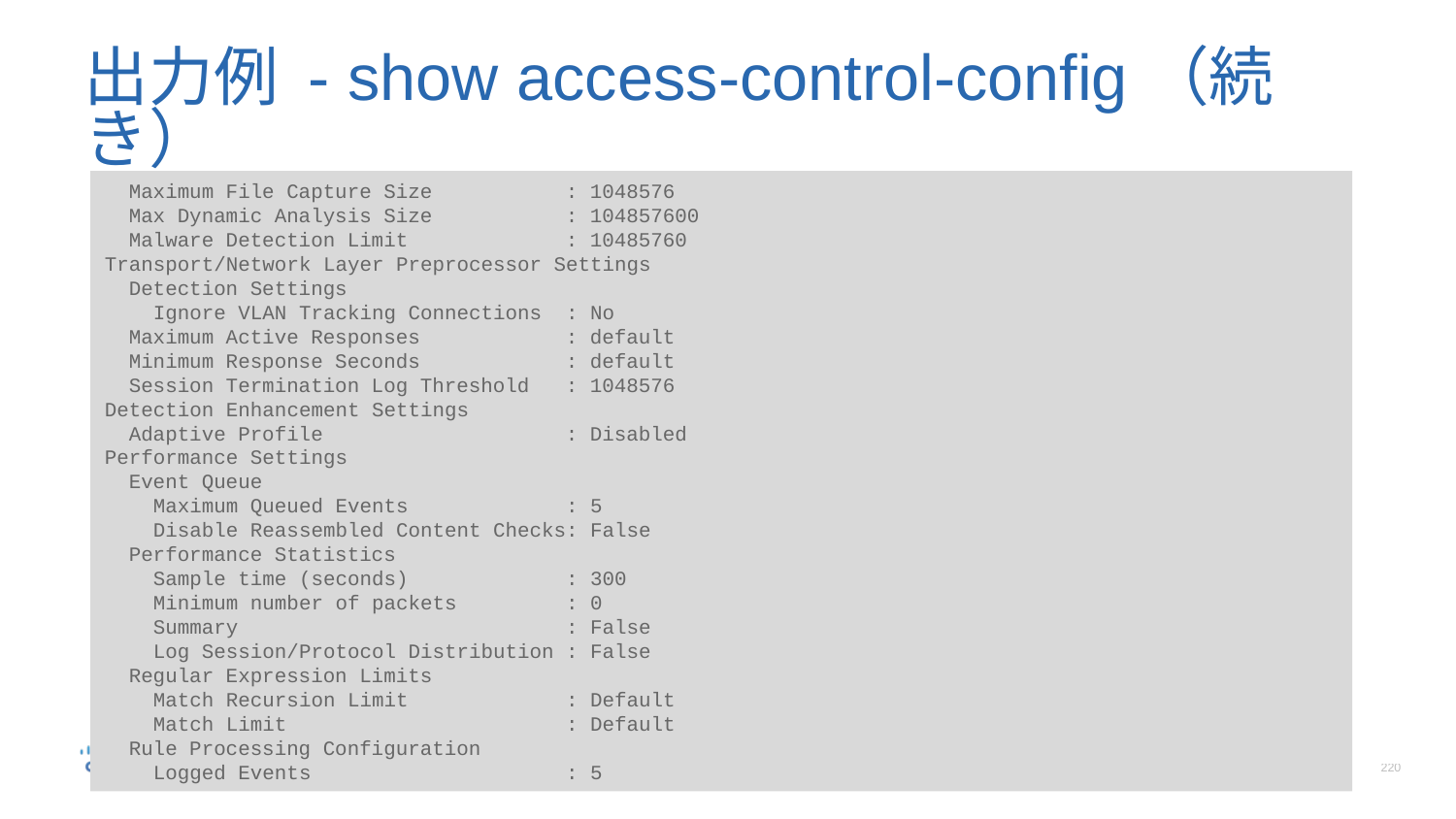

# 出力例 - show access-control-config（続き）
  Maximum File Capture Size           : 1048576
  Max Dynamic Analysis Size           : 104857600
  Malware Detection Limit             : 10485760
Transport/Network Layer Preprocessor Settings
  Detection Settings
    Ignore VLAN Tracking Connections  : No
  Maximum Active Responses            : default
  Minimum Response Seconds            : default
  Session Termination Log Threshold   : 1048576
Detection Enhancement Settings
  Adaptive Profile                    : Disabled
Performance Settings
  Event Queue
    Maximum Queued Events             : 5
    Disable Reassembled Content Checks: False
  Performance Statistics
    Sample time (seconds)             : 300
    Minimum number of packets         : 0
    Summary                           : False
    Log Session/Protocol Distribution : False
  Regular Expression Limits
    Match Recursion Limit             : Default
    Match Limit                       : Default
  Rule Processing Configuration
    Logged Events                     : 5